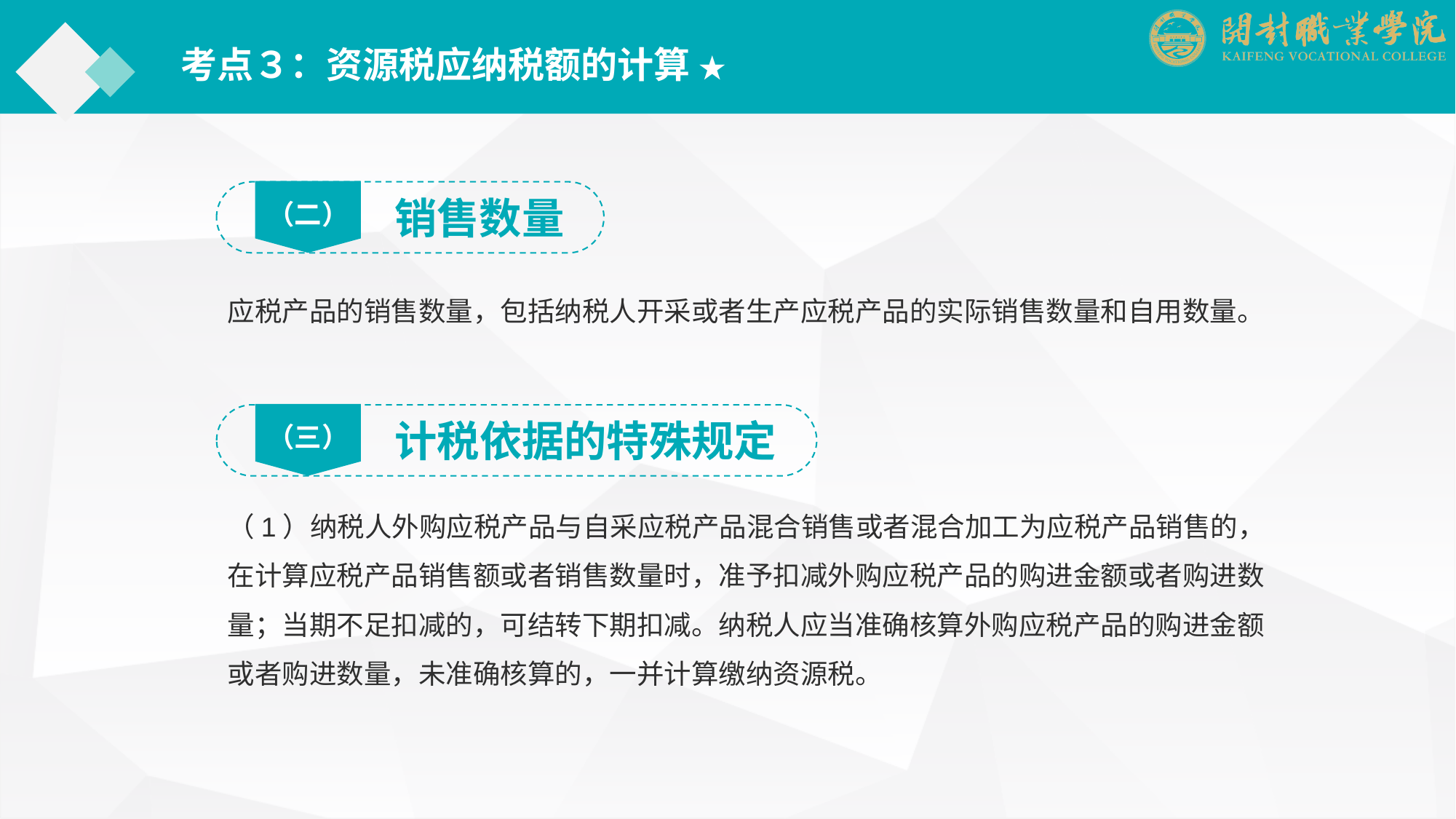

考点３：资源税应纳税额的计算 ★
（二）

销售数量
应税产品的销售数量，包括纳税人开采或者生产应税产品的实际销售数量和自用数量。
（三）

计税依据的特殊规定
（1）纳税人外购应税产品与自采应税产品混合销售或者混合加工为应税产品销售的，在计算应税产品销售额或者销售数量时，准予扣减外购应税产品的购进金额或者购进数量；当期不足扣减的，可结转下期扣减。纳税人应当准确核算外购应税产品的购进金额或者购进数量，未准确核算的，一并计算缴纳资源税。